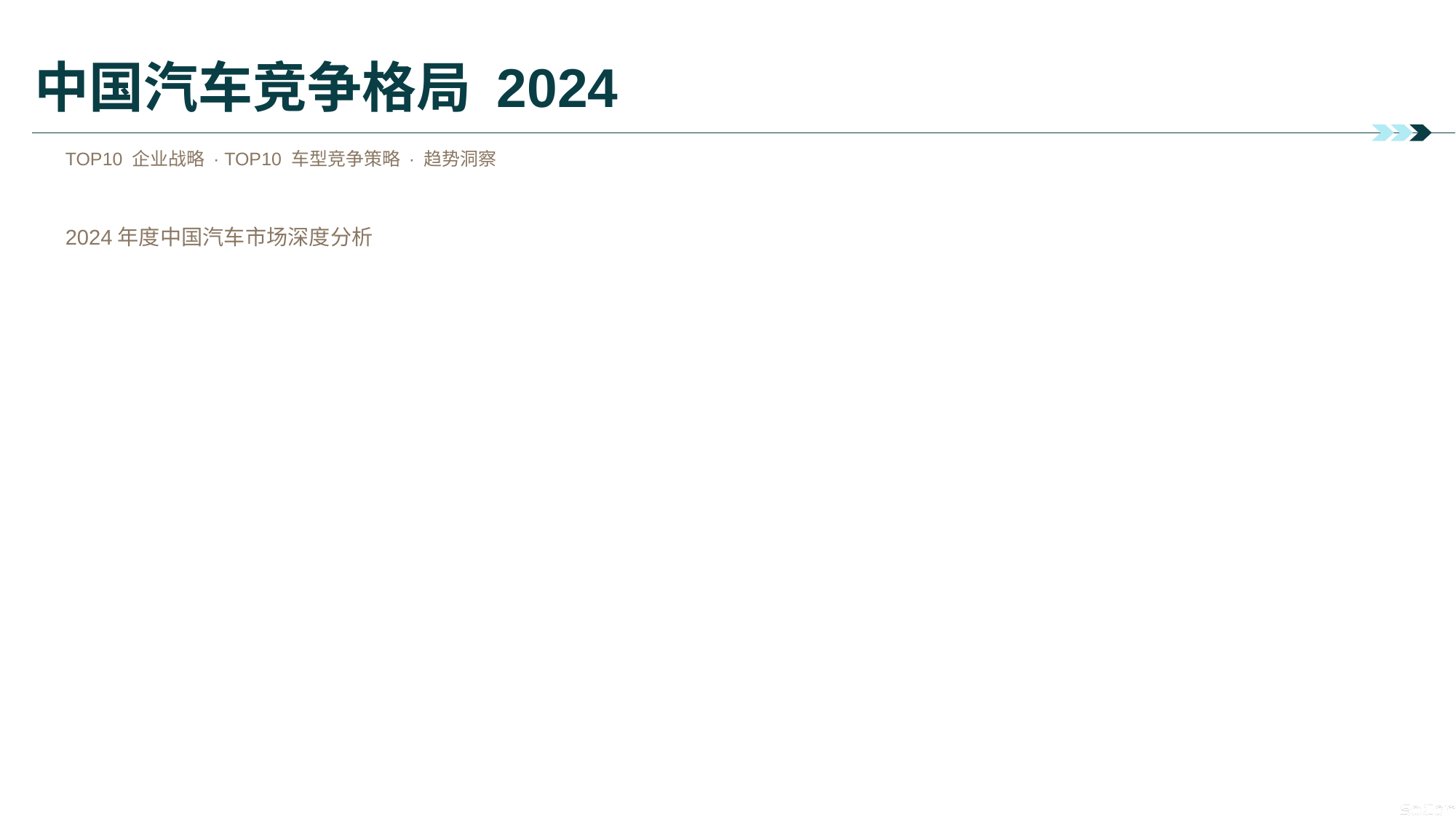

# 中国汽车竞争格局 2024
TOP10 企业战略 · TOP10 车型竞争策略 · 趋势洞察
2024年度中国汽车市场深度分析